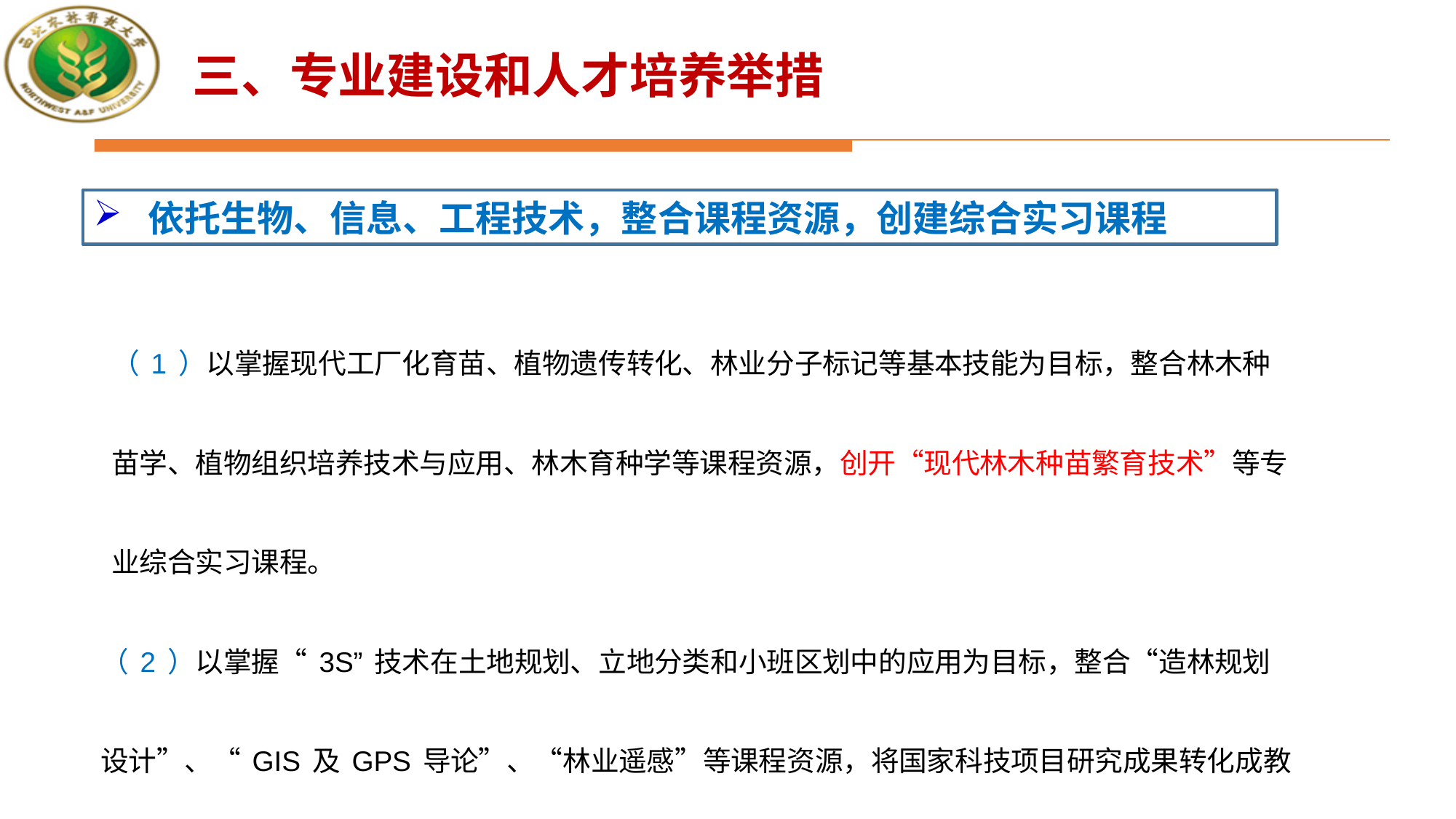

三、专业建设和人才培养举措

依托生物、信息、工程技术，整合课程资源，创建综合实习课程
（1）以掌握现代工厂化育苗、植物遗传转化、林业分子标记等基本技能为目标，整合林木种苗学、植物组织培养技术与应用、林木育种学等课程资源，创开“现代林木种苗繁育技术”等专业综合实习课程。
（2）以掌握“3S”技术在土地规划、立地分类和小班区划中的应用为目标，整合“造林规划设计”、“GIS及GPS导论”、“林业遥感”等课程资源，将国家科技项目研究成果转化成教材，创开“林业调查规划设计”综合实践项目。

成效2：